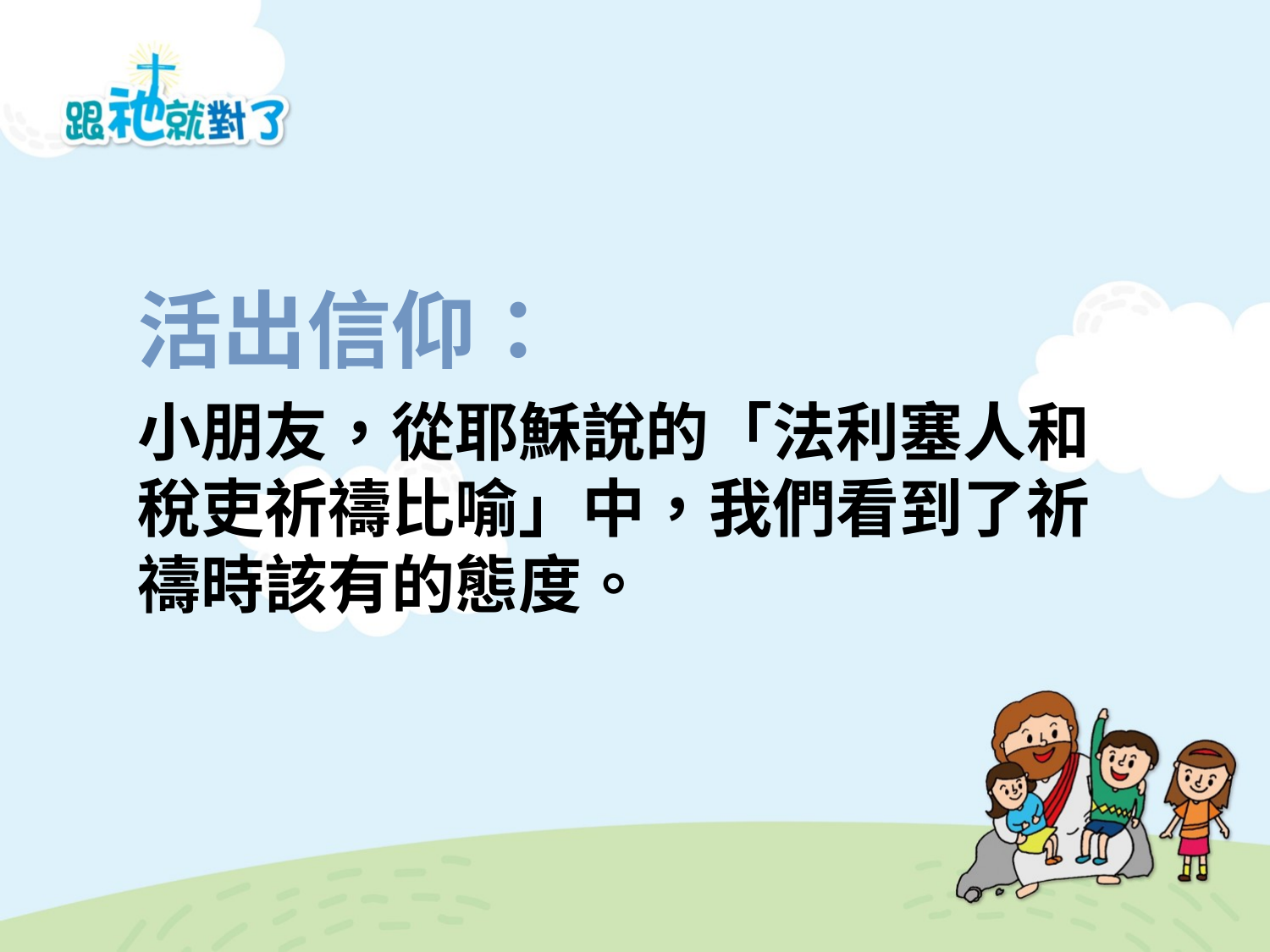

活出信仰：
小朋友，從耶穌說的「法利塞人和稅吏祈禱比喻」中，我們看到了祈禱時該有的態度。